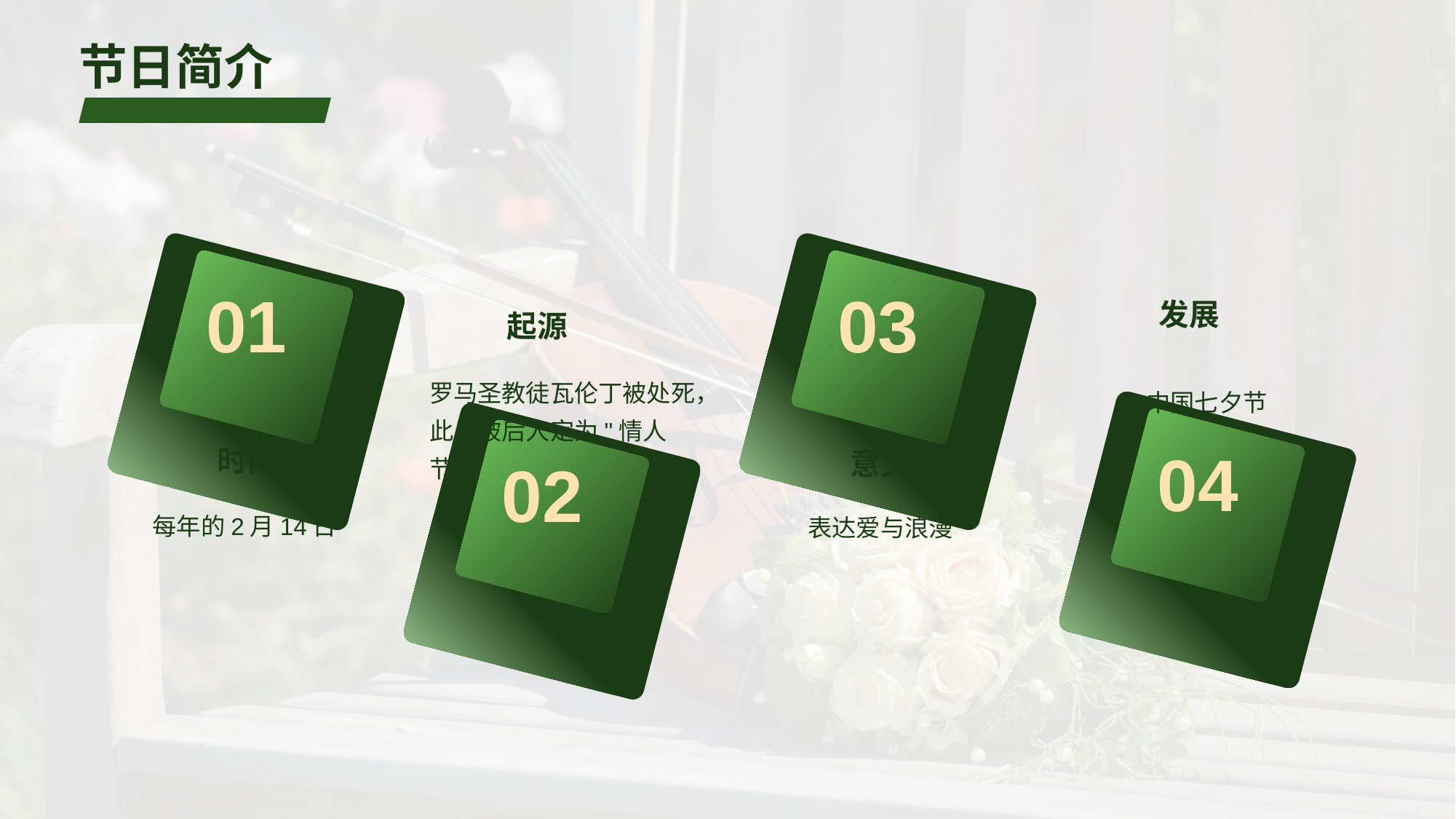

# 节日简介

01
03
发展

起源
罗马圣教徒瓦伦丁被处死，此日被后人定为"情人节"
中国七夕节

04

意义
时间
02

表达爱与浪漫
每年的2月14日